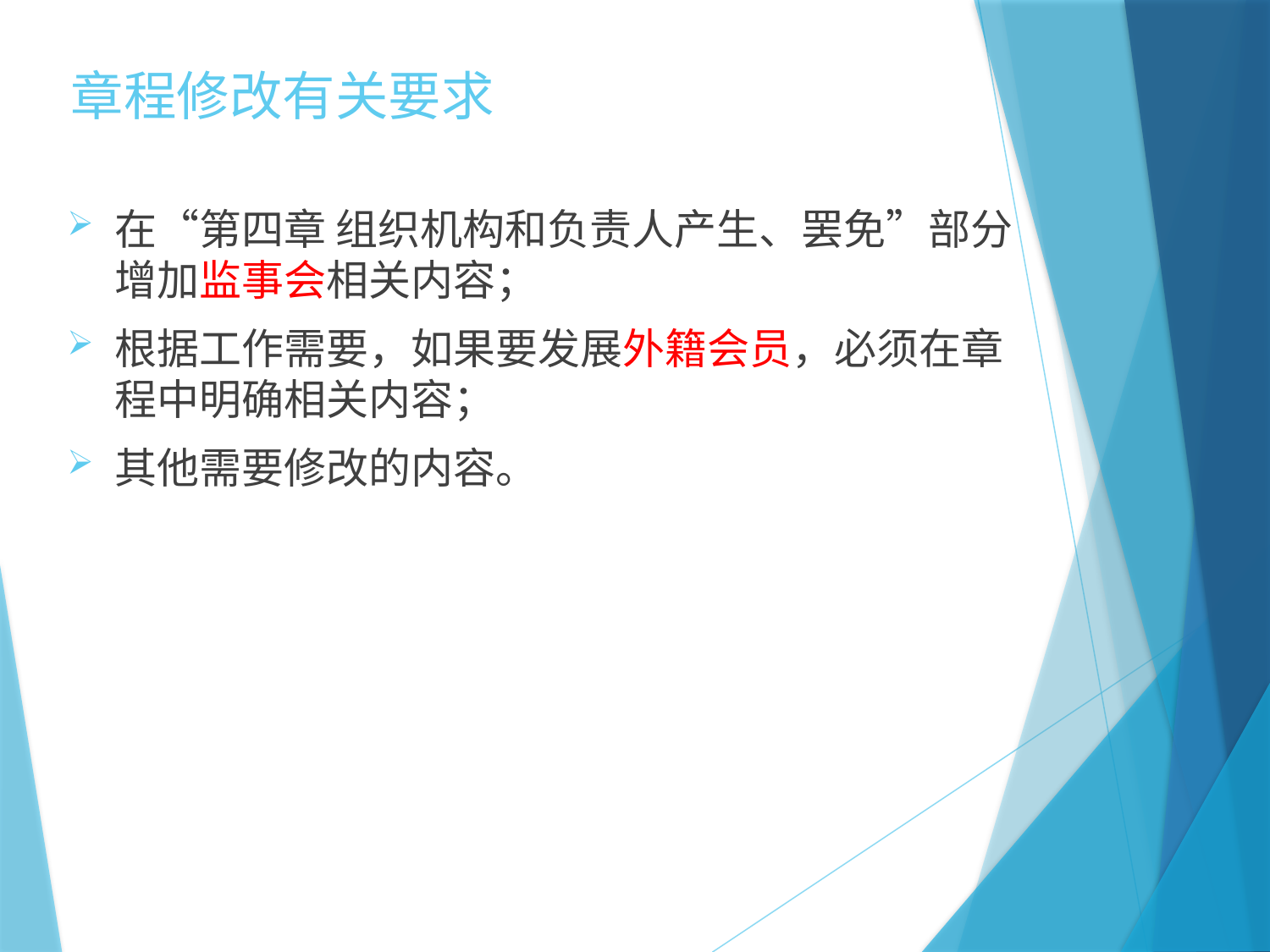

# 章程修改有关要求
在“第四章 组织机构和负责人产生、罢免”部分增加监事会相关内容；
根据工作需要，如果要发展外籍会员，必须在章程中明确相关内容；
其他需要修改的内容。